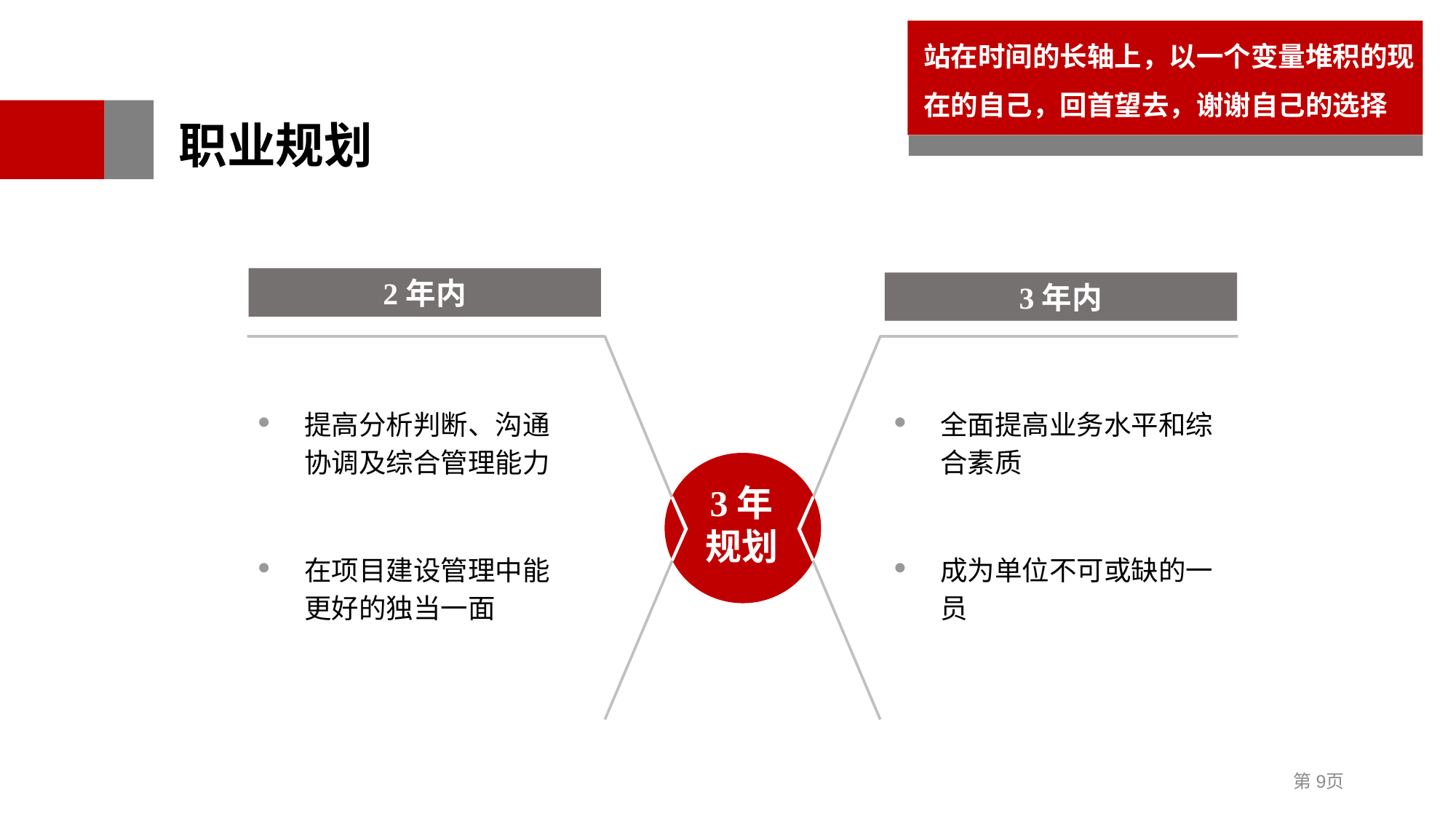

站在时间的长轴上，以一个变量堆积的现在的自己，回首望去，谢谢自己的选择
站在

职业规划

2年内
3年内

提高分析判断、沟通协调及综合管理能力

在项目建设管理中能更好的独当一面
全面提高业务水平和综合素质

成为单位不可或缺的一员
3年
规划
第9页